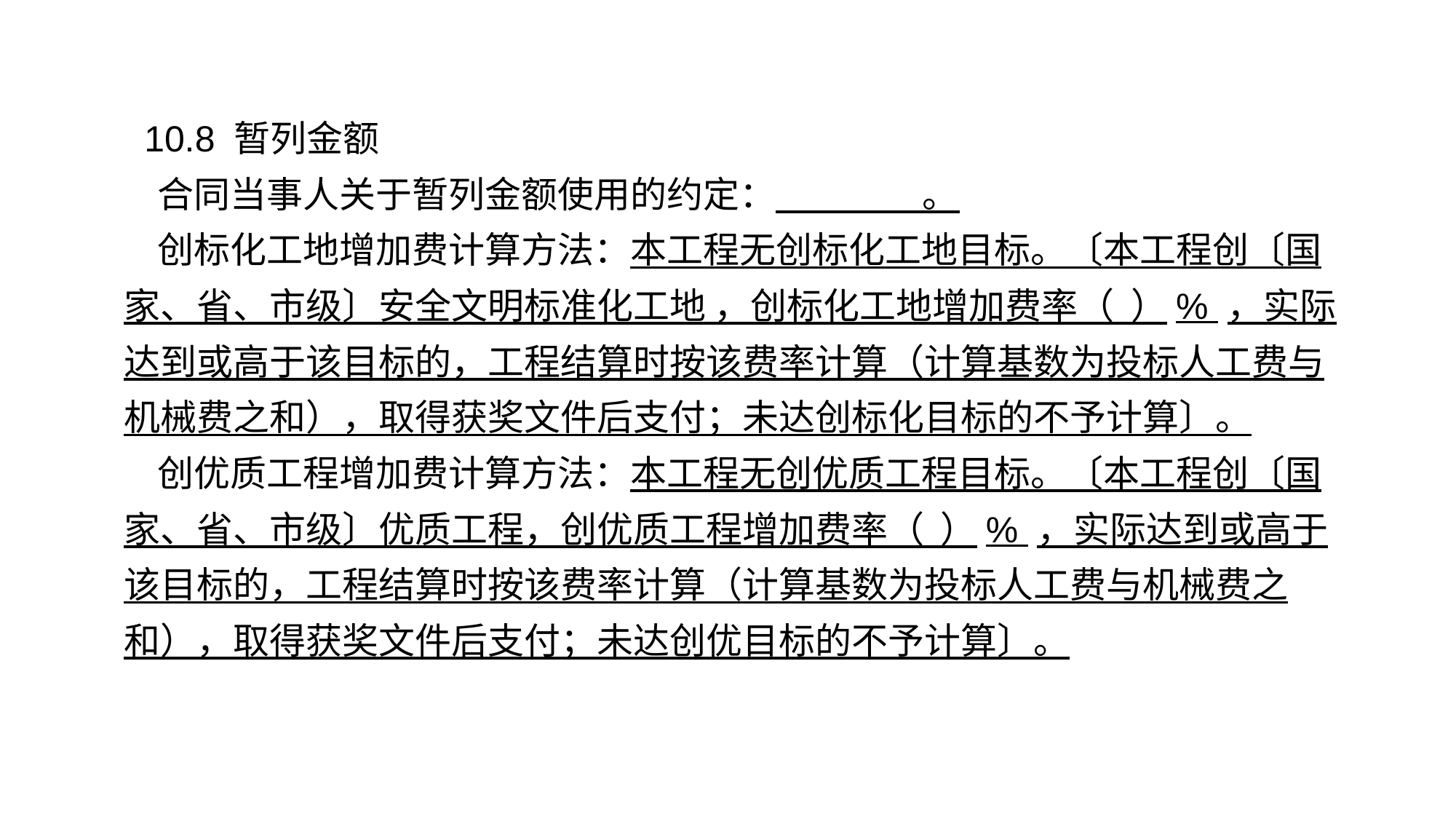

10.8 暂列金额
   合同当事人关于暂列金额使用的约定：                  。
   创标化工地增加费计算方法：本工程无创标化工地目标。〔本工程创〔国家、省、市级〕安全文明标准化工地 ，创标化工地增加费率（  ）% ，实际达到或高于该目标的，工程结算时按该费率计算（计算基数为投标人工费与机械费之和），取得获奖文件后支付；未达创标化目标的不予计算〕。
   创优质工程增加费计算方法：本工程无创优质工程目标。〔本工程创〔国家、省、市级〕优质工程，创优质工程增加费率（  ）% ，实际达到或高于该目标的，工程结算时按该费率计算（计算基数为投标人工费与机械费之和），取得获奖文件后支付；未达创优目标的不予计算〕。